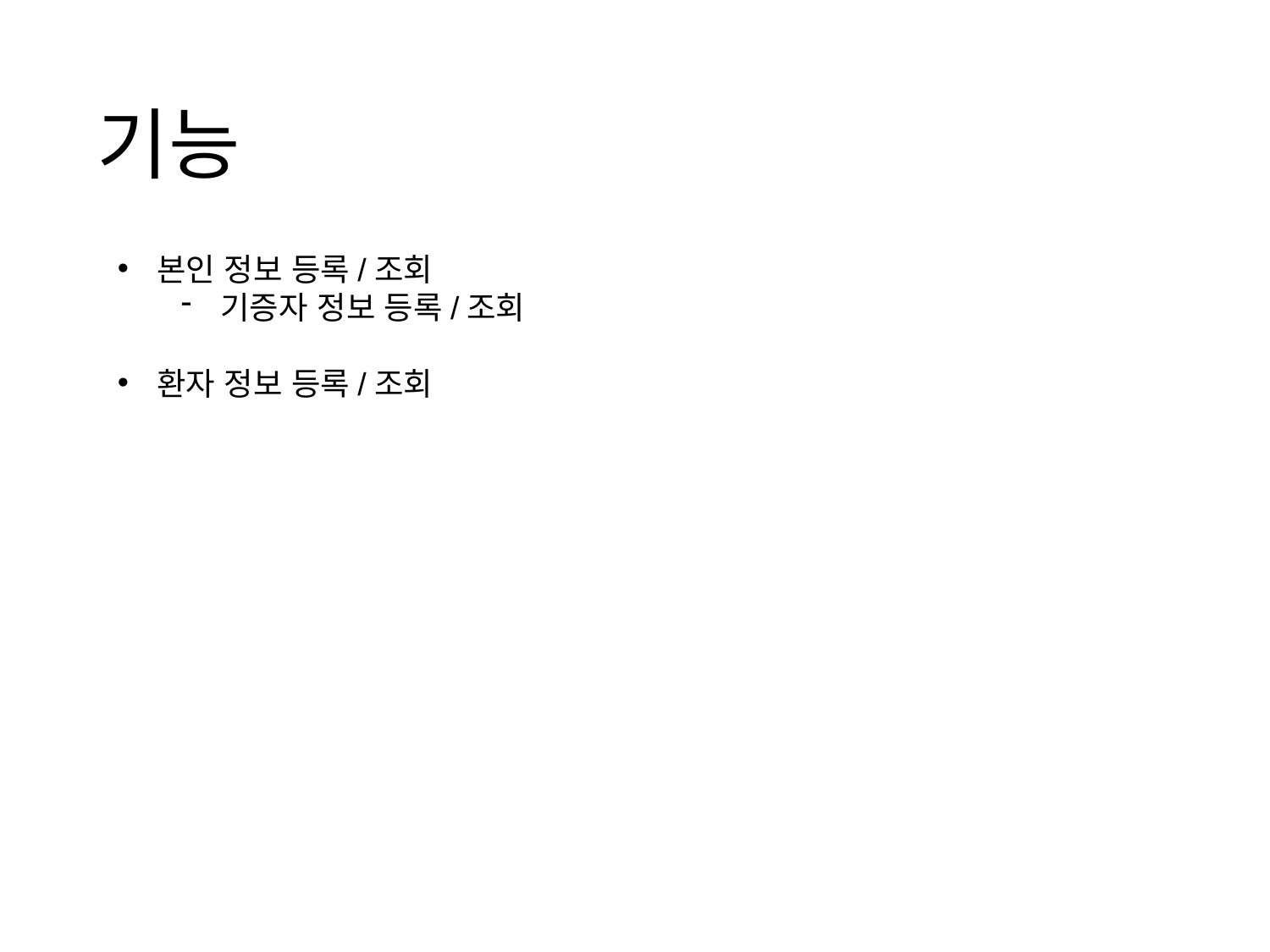

기능
본인 정보 등록/조회
기증자 정보 등록/조회

환자 정보 등록/조회